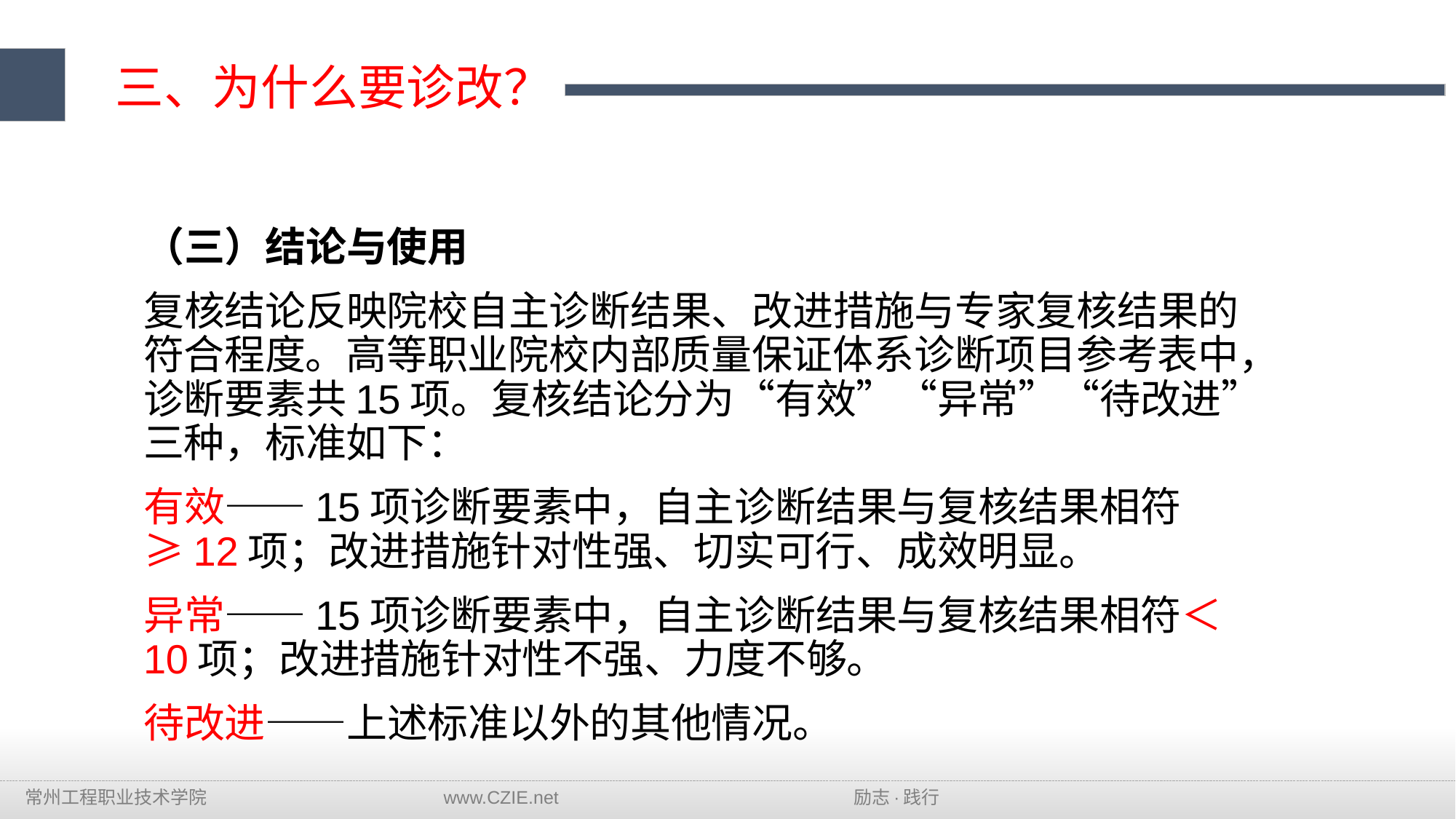

三、为什么要诊改？

（三）结论与使用
复核结论反映院校自主诊断结果、改进措施与专家复核结果的符合程度。高等职业院校内部质量保证体系诊断项目参考表中，诊断要素共15项。复核结论分为“有效”“异常”“待改进”三种，标准如下：
有效——15项诊断要素中，自主诊断结果与复核结果相符≥12项；改进措施针对性强、切实可行、成效明显。
异常——15项诊断要素中，自主诊断结果与复核结果相符＜10项；改进措施针对性不强、力度不够。
待改进——上述标准以外的其他情况。